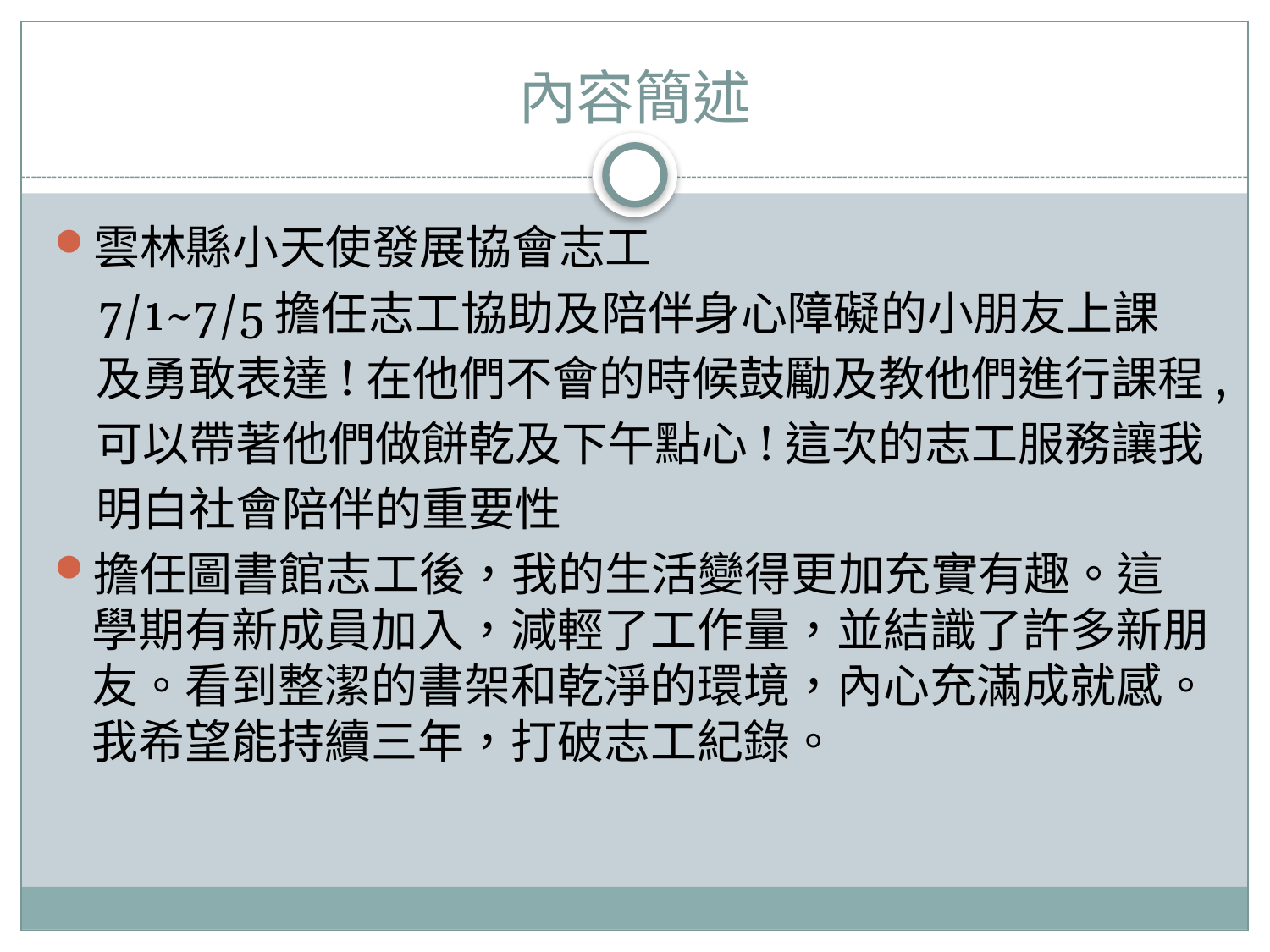

# 內容簡述
雲林縣小天使發展協會志工
    7/1~7/5擔任志工協助及陪伴身心障礙的小朋友上課
   及勇敢表達!在他們不會的時候鼓勵及教他們進行課程,
   可以帶著他們做餅乾及下午點心!這次的志工服務讓我
   明白社會陪伴的重要性
擔任圖書館志工後，我的生活變得更加充實有趣。這學期有新成員加入，減輕了工作量，並結識了許多新朋友。看到整潔的書架和乾淨的環境，內心充滿成就感。我希望能持續三年，打破志工紀錄。